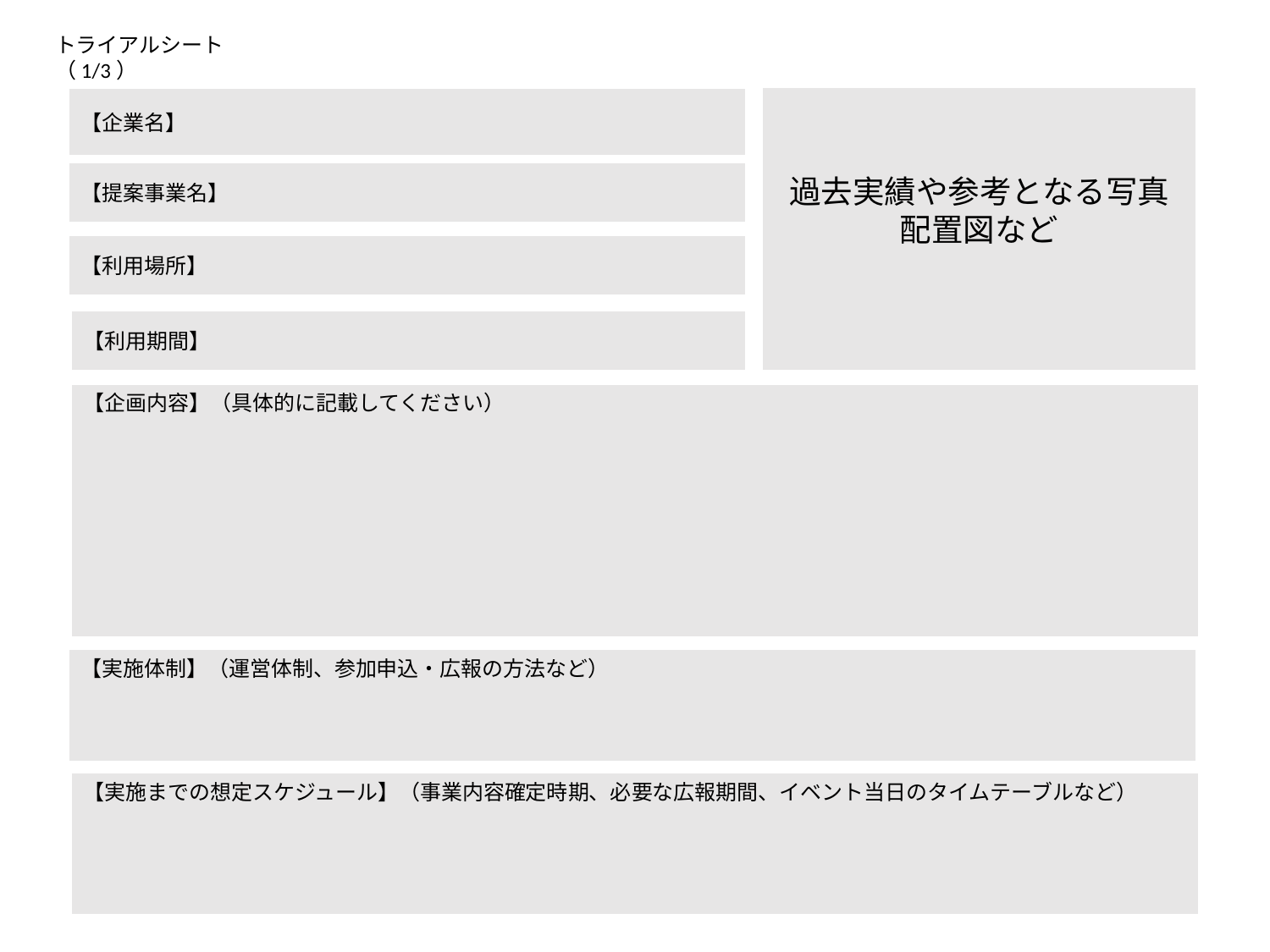

トライアルシート（1/3）
過去実績や参考となる写真
配置図など

【企業名】
【提案事業名】
【利用場所】
【利用期間】
【企画内容】（具体的に記載してください）

【実施体制】（運営体制、参加申込・広報の方法など）
【実施までの想定スケジュール】（事業内容確定時期、必要な広報期間、イベント当日のタイムテーブルなど）